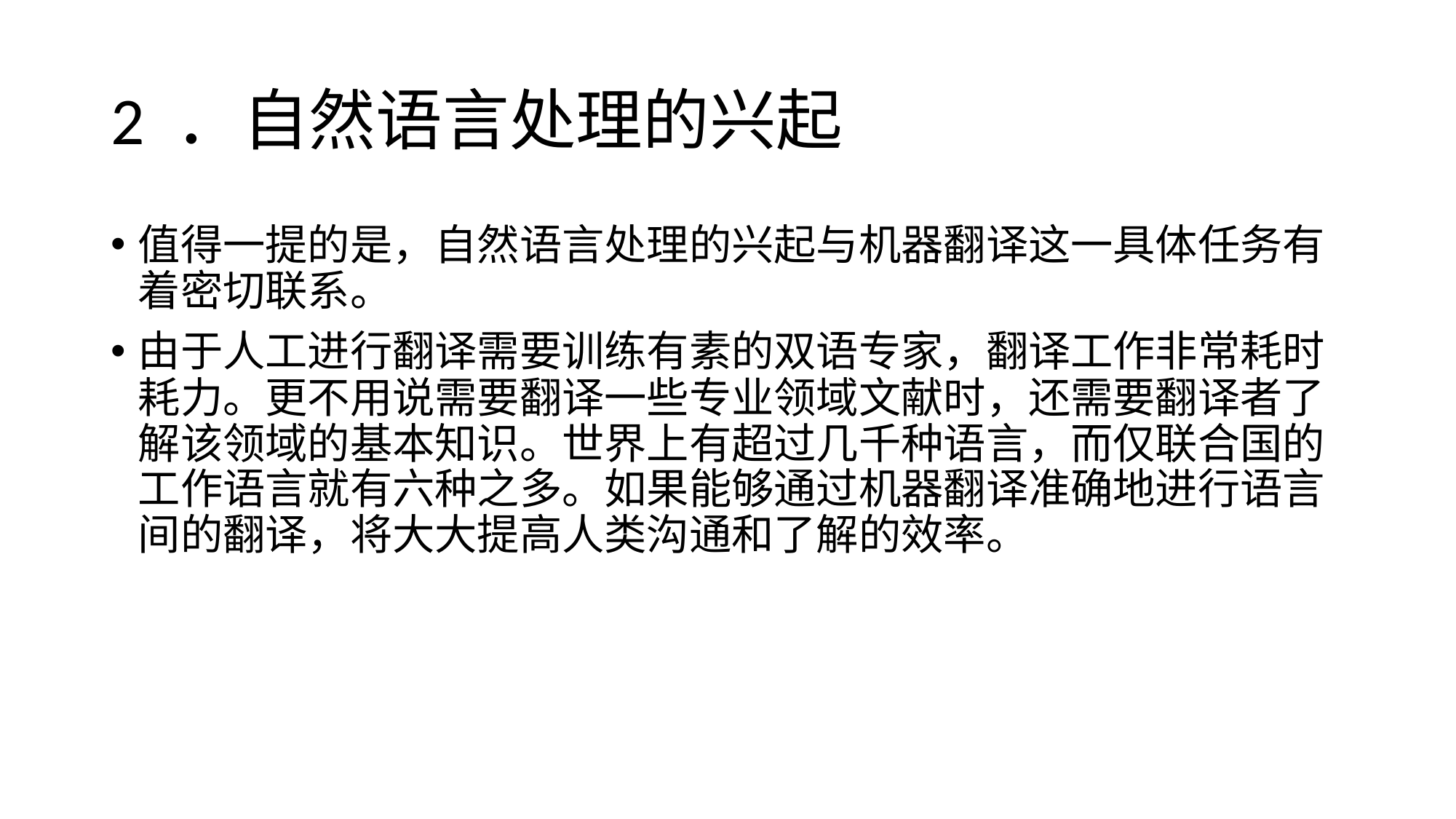

# 2 ．自然语言处理的兴起
值得一提的是，自然语言处理的兴起与机器翻译这一具体任务有着密切联系。
由于人工进行翻译需要训练有素的双语专家，翻译工作非常耗时耗力。更不用说需要翻译一些专业领域文献时，还需要翻译者了解该领域的基本知识。世界上有超过几千种语言，而仅联合国的工作语言就有六种之多。如果能够通过机器翻译准确地进行语言间的翻译，将大大提高人类沟通和了解的效率。